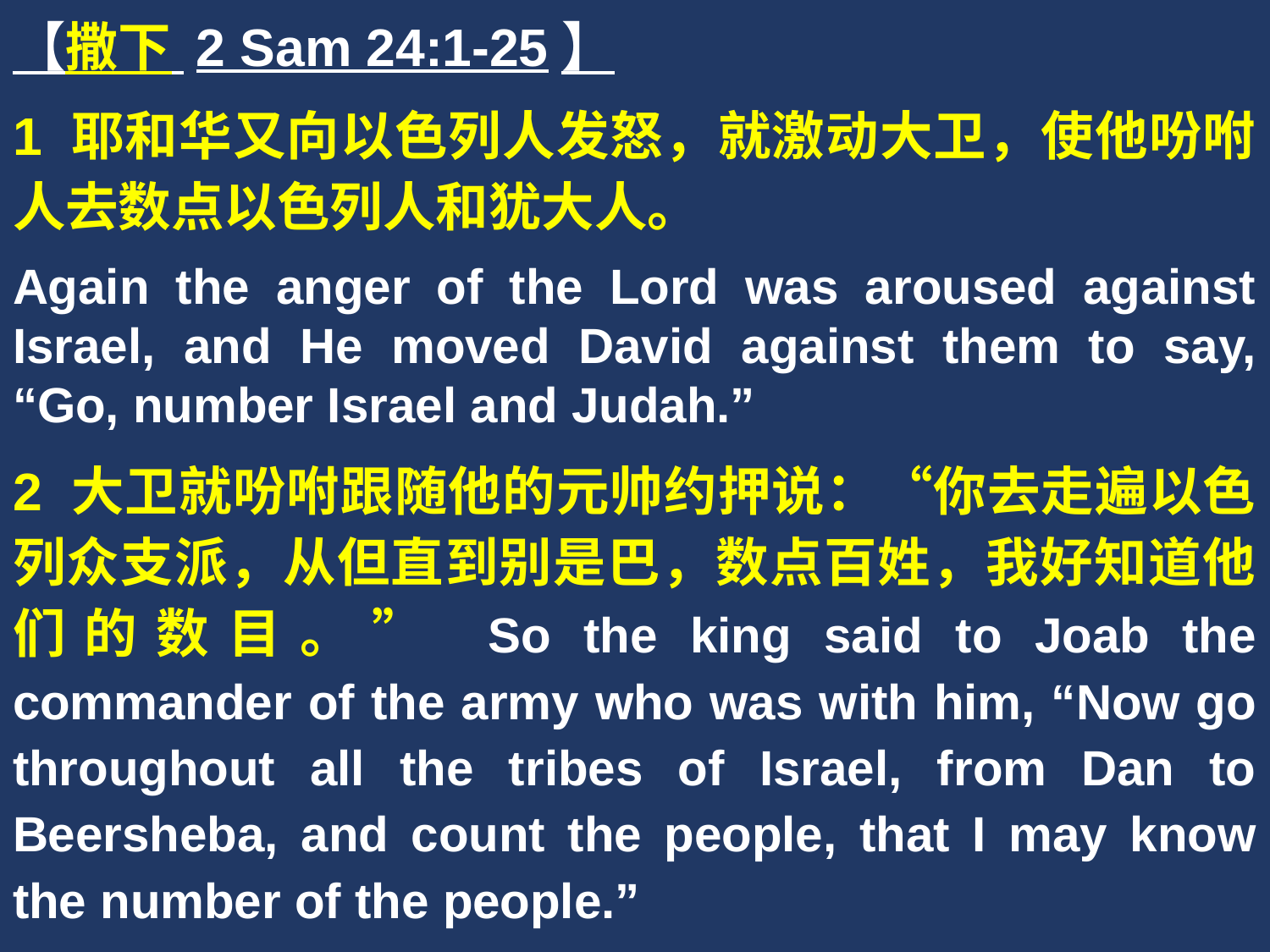

【撒下 2 Sam 24:1-25】
1 耶和华又向以色列人发怒，就激动大卫，使他吩咐人去数点以色列人和犹大人。
Again the anger of the Lord was aroused against Israel, and He moved David against them to say, “Go, number Israel and Judah.”
2 大卫就吩咐跟随他的元帅约押说：“你去走遍以色列众支派，从但直到别是巴，数点百姓，我好知道他们的数目。” So the king said to Joab the commander of the army who was with him, “Now go throughout all the tribes of Israel, from Dan to Beersheba, and count the people, that I may know the number of the people.”